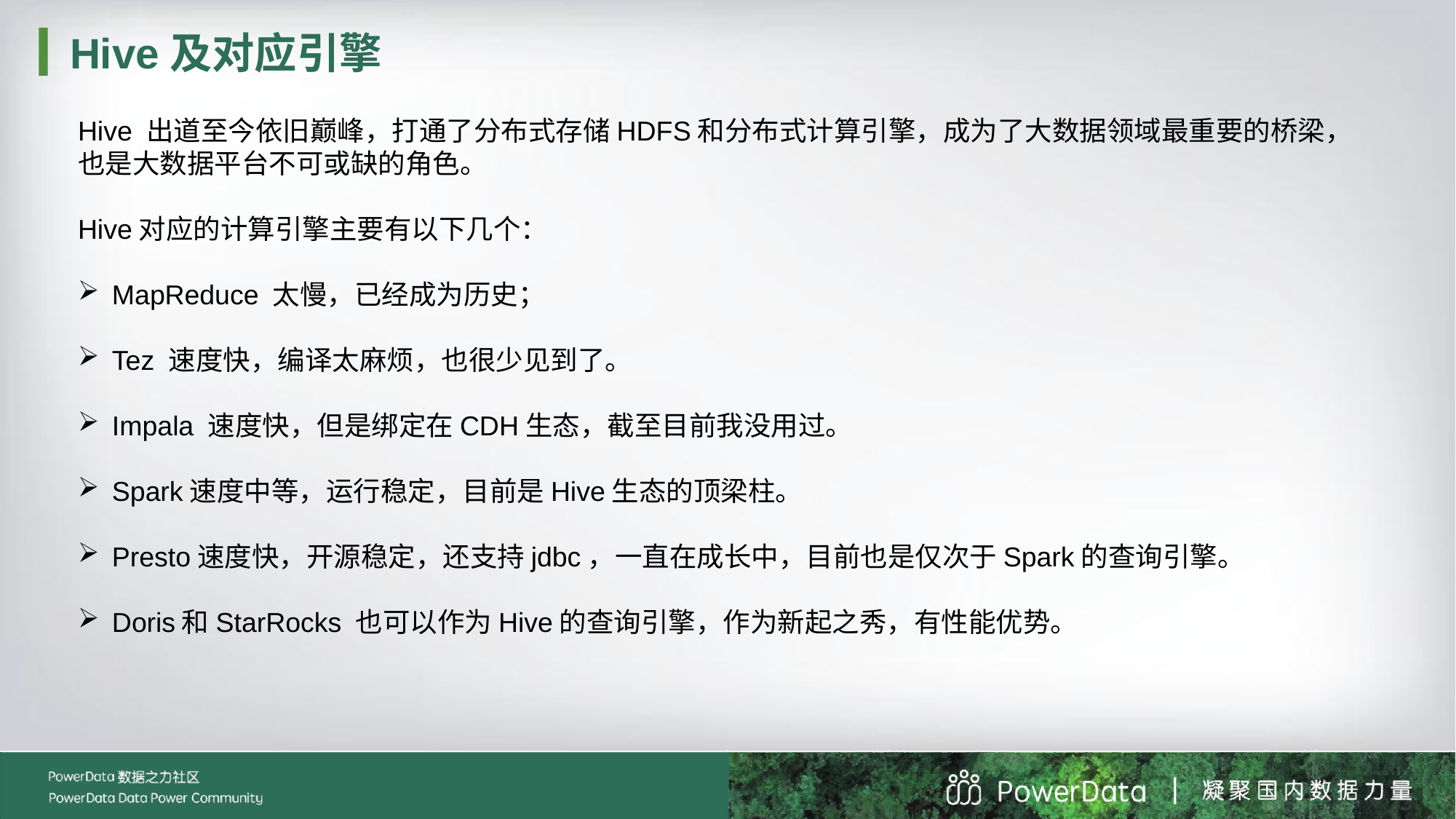

Hive及对应引擎

Hive 出道至今依旧巅峰，打通了分布式存储HDFS和分布式计算引擎，成为了大数据领域最重要的桥梁，也是大数据平台不可或缺的角色。

Hive对应的计算引擎主要有以下几个：
MapReduce 太慢，已经成为历史；
Tez 速度快，编译太麻烦，也很少见到了。
Impala 速度快，但是绑定在CDH生态，截至目前我没用过。
Spark速度中等，运行稳定，目前是Hive生态的顶梁柱。
Presto速度快，开源稳定，还支持jdbc，一直在成长中，目前也是仅次于Spark的查询引擎。
Doris和StarRocks 也可以作为Hive的查询引擎，作为新起之秀，有性能优势。